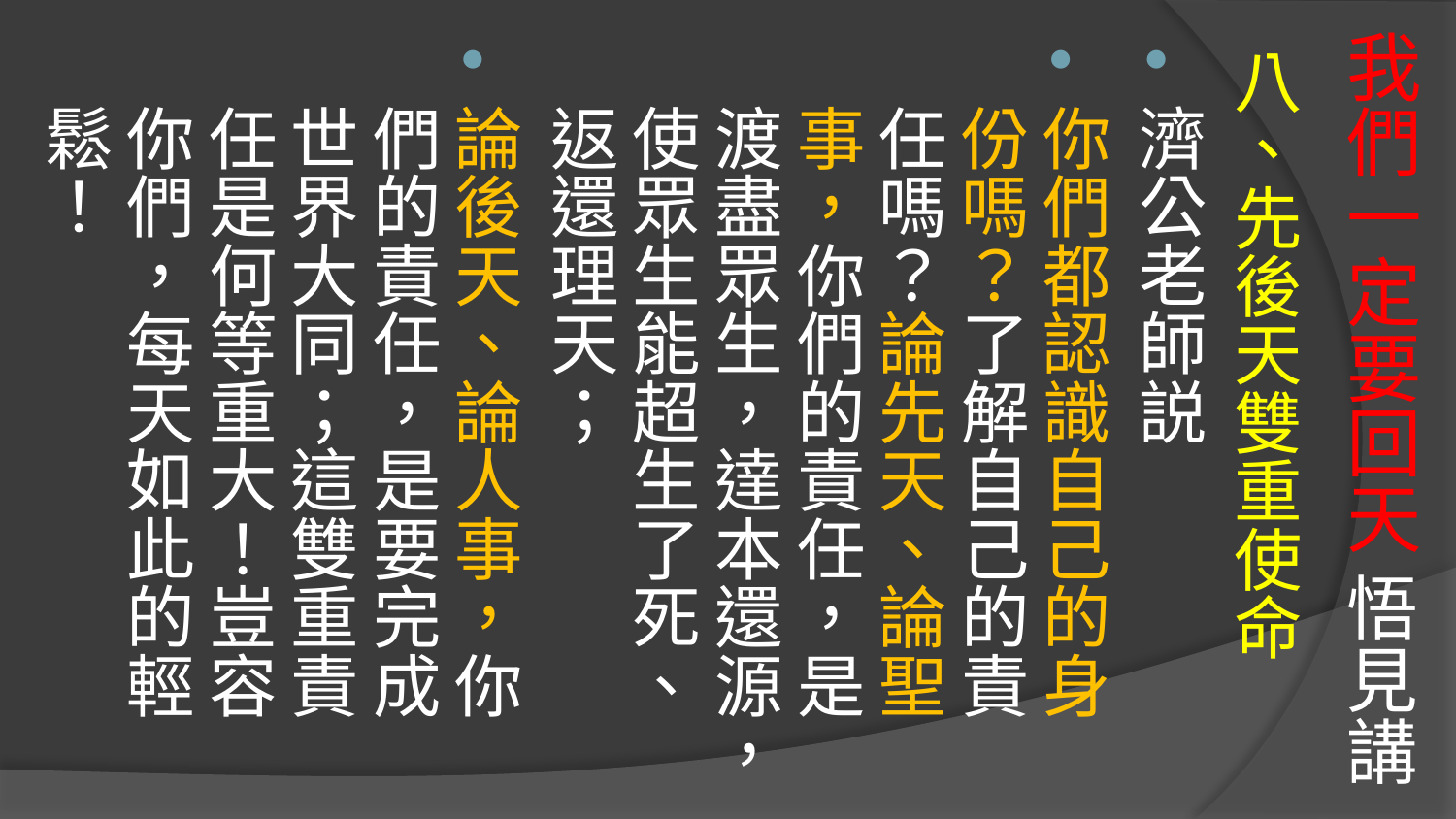

# 我們一定要回天 悟見講
八、先後天雙重使命
濟公老師説
你們都認識自己的身份嗎？了解自己的責任嗎？論先天、論聖事，你們的責任，是渡盡眾生，達本還源，使眾生能超生了死、返還理天；
論後天、論人事，你們的責任，是要完成世界大同；這雙重責任是何等重大！豈容你們，每天如此的輕鬆！